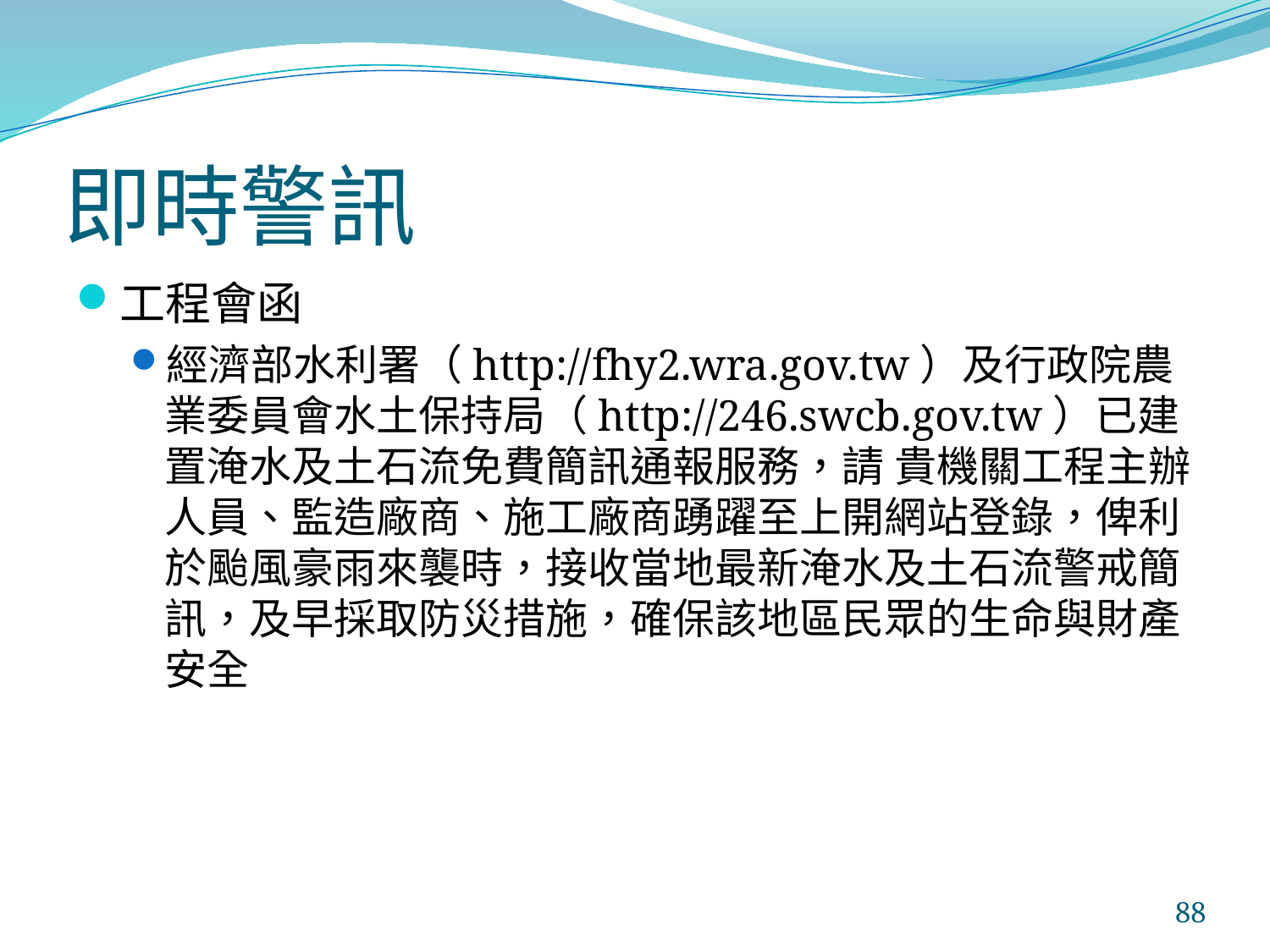

# 即時警訊
工程會函
經濟部水利署（http://fhy2.wra.gov.tw）及行政院農業委員會水土保持局（http://246.swcb.gov.tw）已建置淹水及土石流免費簡訊通報服務，請 貴機關工程主辦人員、監造廠商、施工廠商踴躍至上開網站登錄，俾利於颱風豪雨來襲時，接收當地最新淹水及土石流警戒簡訊，及早採取防災措施，確保該地區民眾的生命與財產安全
88